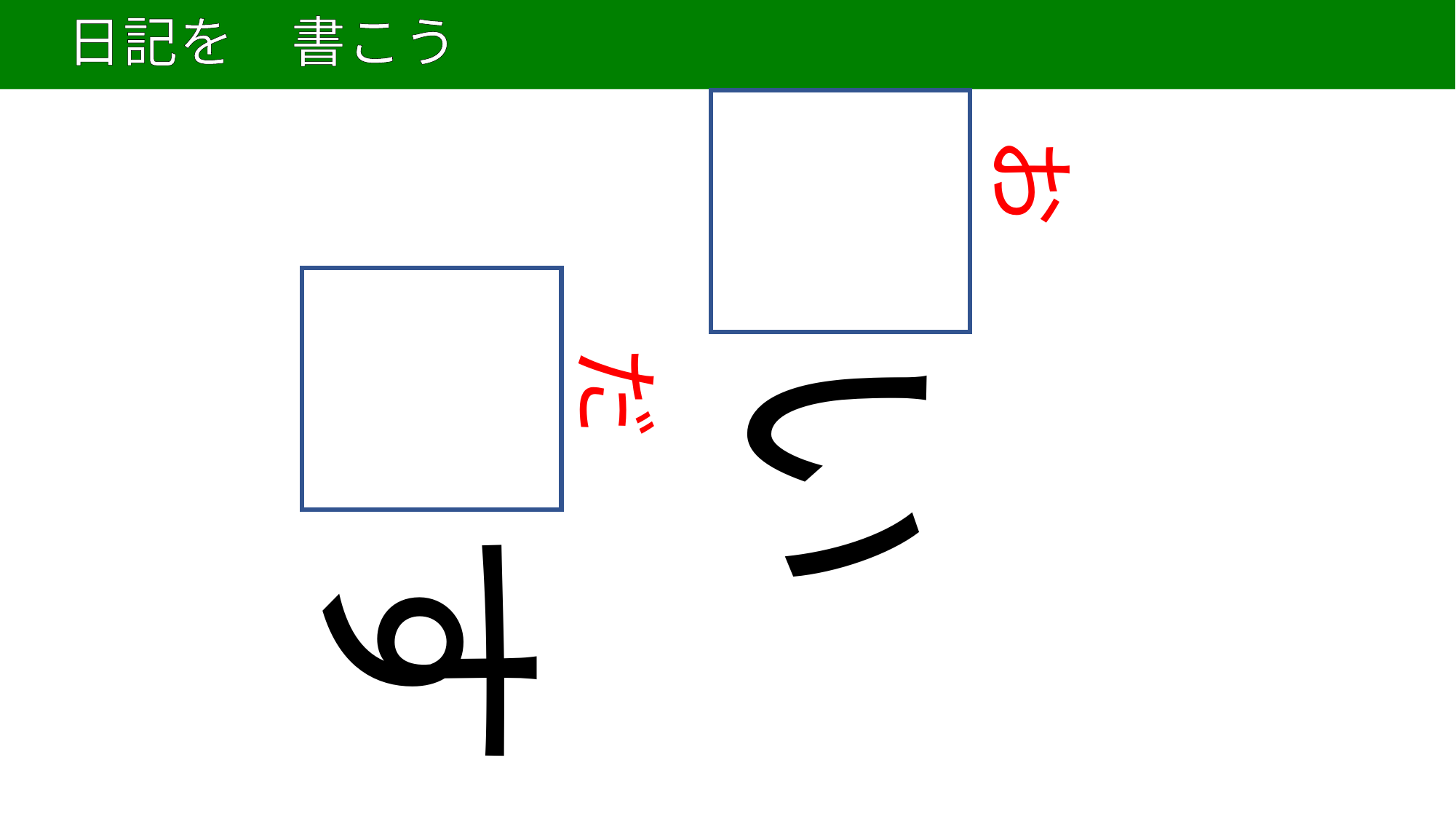

# 日記を　書こう
17
思い

おも
出す

だ